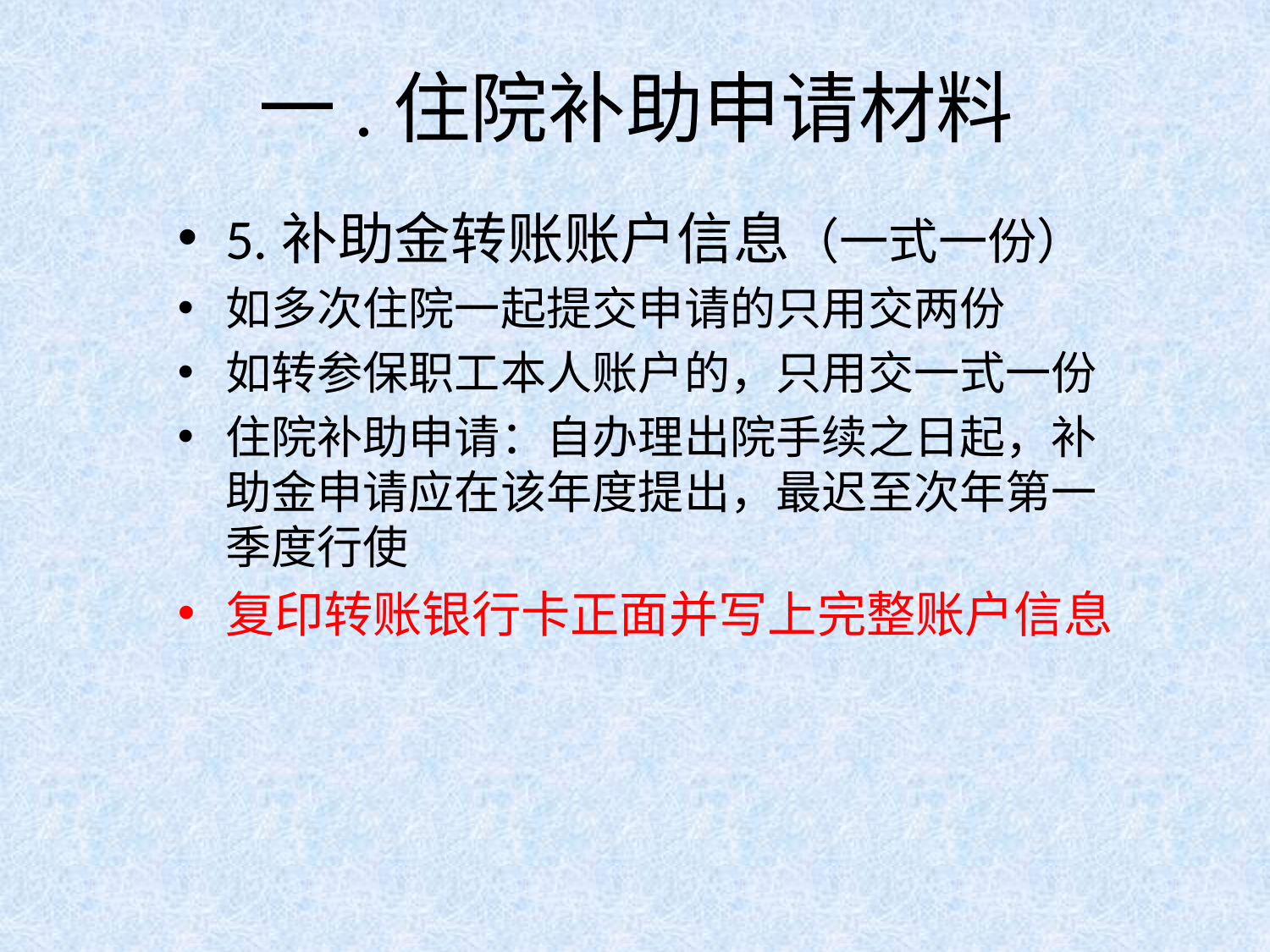

# 一.住院补助申请材料
5.补助金转账账户信息（一式一份）
如多次住院一起提交申请的只用交两份
如转参保职工本人账户的，只用交一式一份
住院补助申请：自办理出院手续之日起，补助金申请应在该年度提出，最迟至次年第一季度行使
复印转账银行卡正面并写上完整账户信息